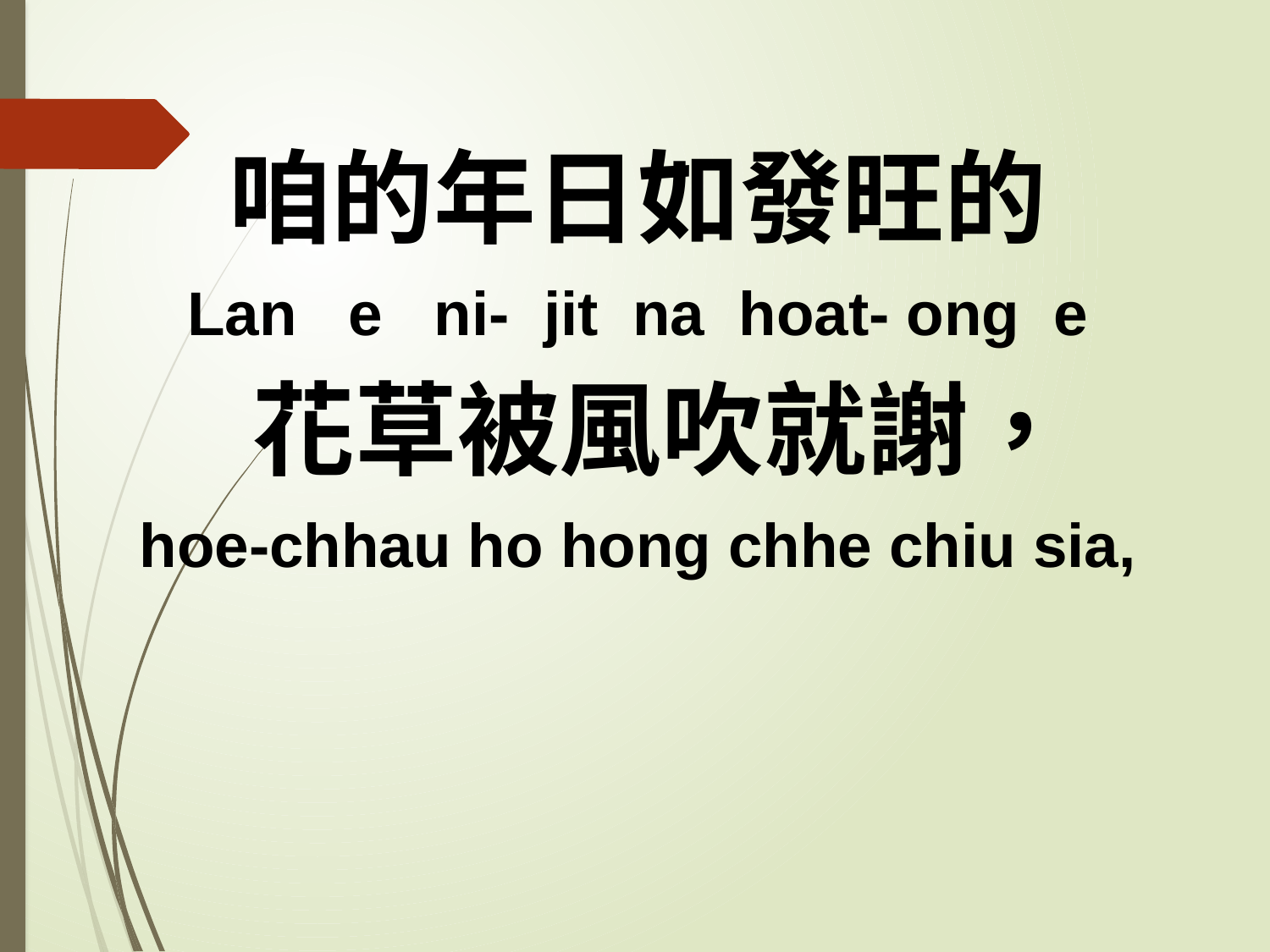

咱的年日如發旺的
Lan   e   ni-  jit  na  hoat- ong  e
 花草被風吹就謝，
hoe-chhau ho hong chhe chiu sia,